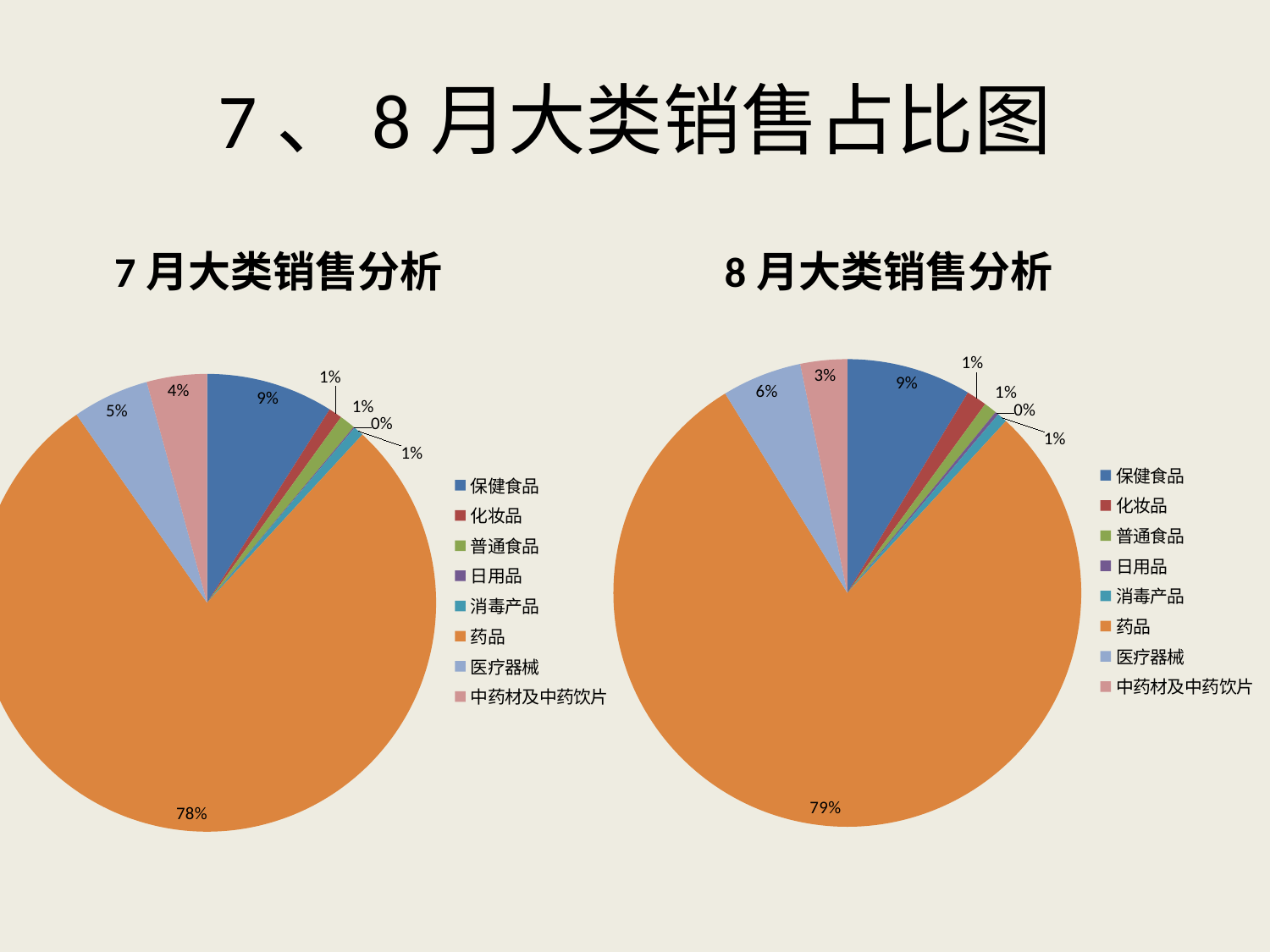

# 7、8月大类销售占比图
    7月大类销售分析
       8月大类销售分析

### Chart

| Category |  |
|---|---|
| 保健食品 | 8393.259999999991 |
| 化妆品 | 1374.26 |
| 普通食品 | 873.3599999999997 |
| 日用品 | 228.89000000000001 |
| 消毒产品 | 679.3699999999997 |
| 药品 | 77293.85000000028 |
| 医疗器械 | 5366.8600000000015 |
| 中药材及中药饮片 | 3143.4500000000007 |

### Chart

| Category |  |
|---|---|
| 保健食品 | 9333.49999999999 |
| 化妆品 | 993.6500000000001 |
| 普通食品 | 1158.97 |
| 日用品 | 83.39999999999999 |
| 消毒产品 | 749.3999999999999 |
| 药品 | 81480.38000000022 |
| 医疗器械 | 5614.589999999999 |
| 中药材及中药饮片 | 4408.190000000001 |